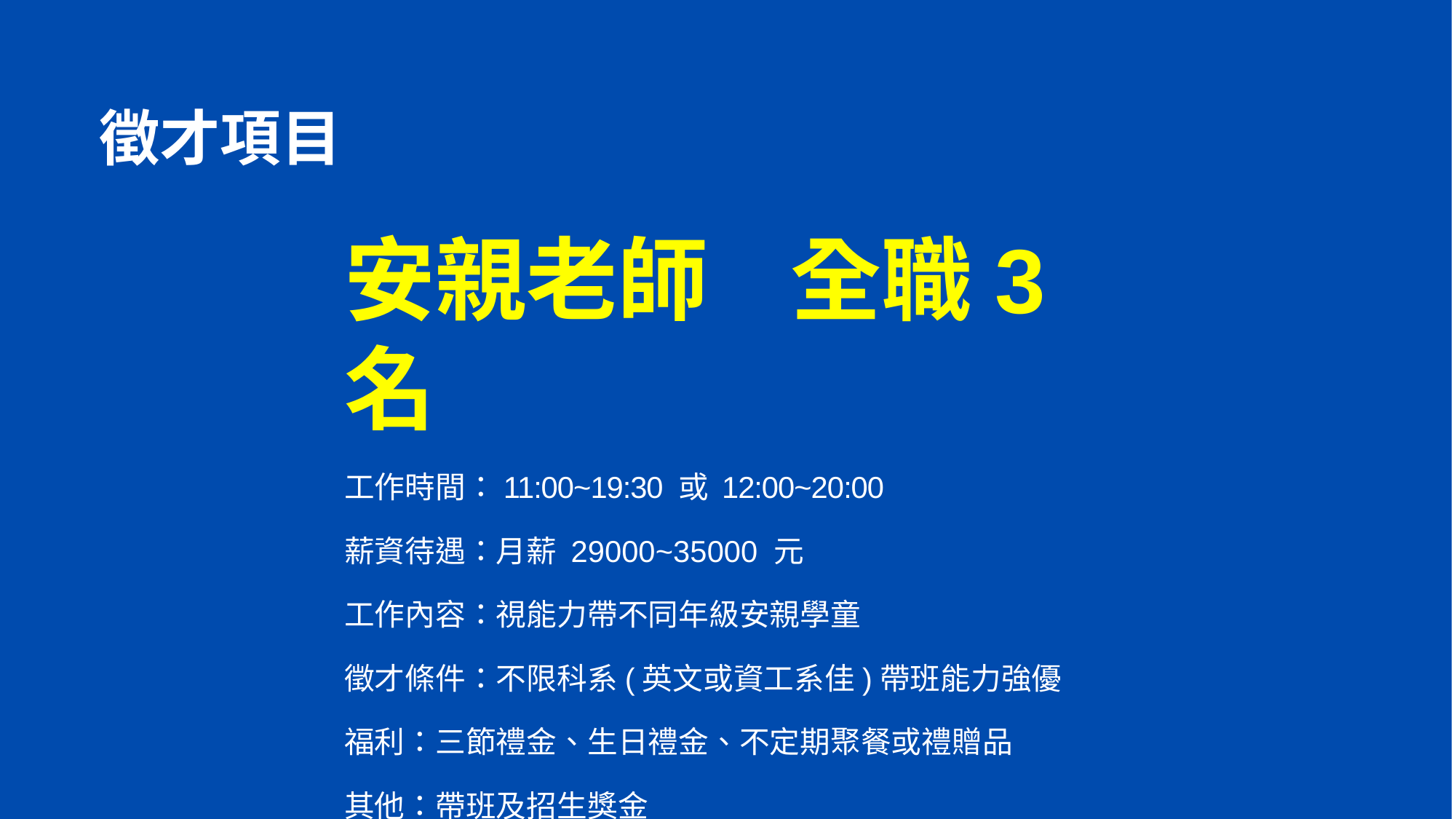

徵才項目
安親老師    全職3名
工作時間：11:00~19:30 或 12:00~20:00
薪資待遇：月薪 29000~35000 元
工作內容：視能力帶不同年級安親學童
徵才條件：不限科系(英文或資工系佳)帶班能力強優
福利：三節禮金、生日禮金、不定期聚餐或禮贈品
其他：帶班及招生獎金
          享有政府提供完善的職場訓練